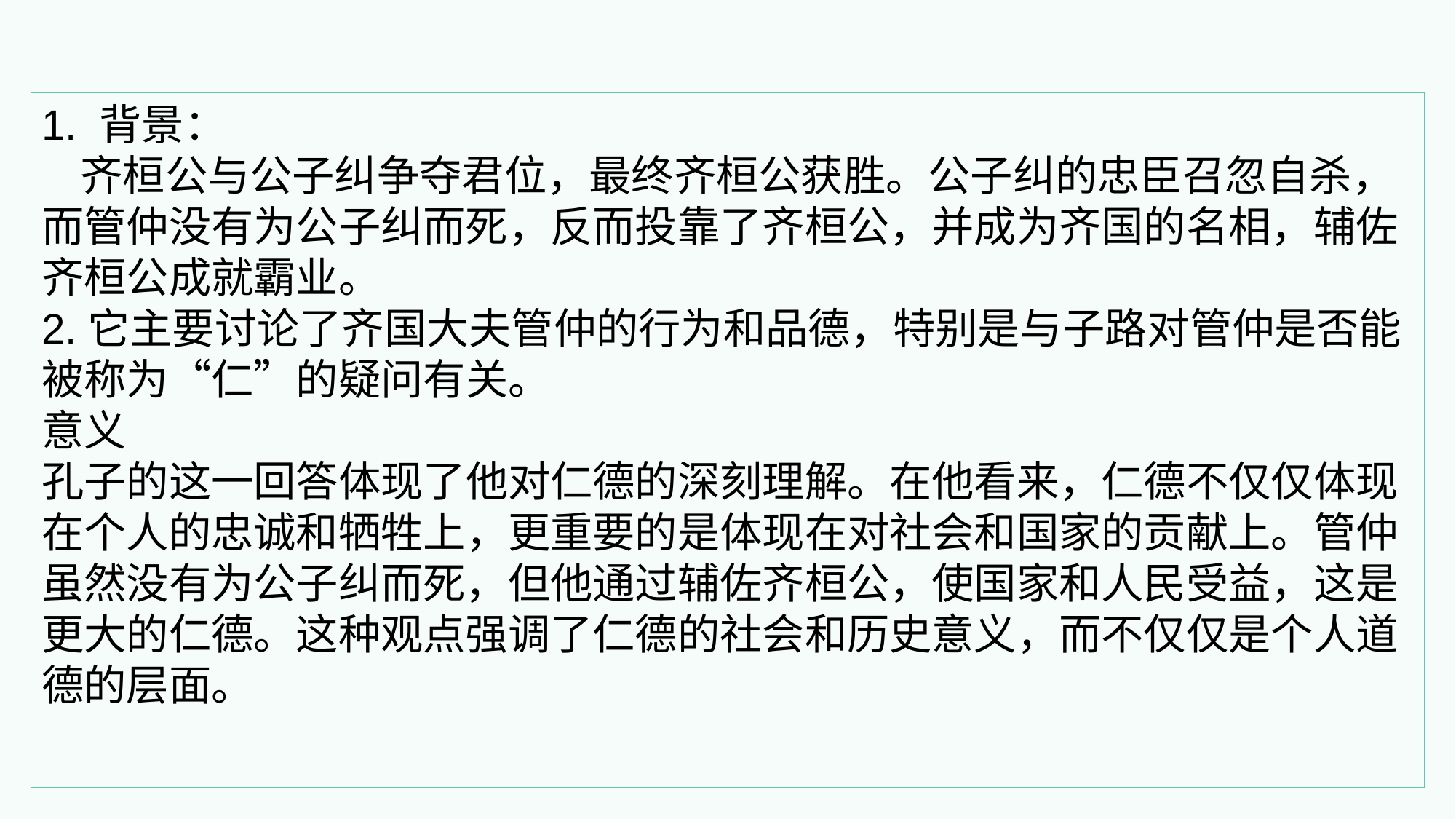

1. 背景：
   齐桓公与公子纠争夺君位，最终齐桓公获胜。公子纠的忠臣召忽自杀，而管仲没有为公子纠而死，反而投靠了齐桓公，并成为齐国的名相，辅佐齐桓公成就霸业。
2.它主要讨论了齐国大夫管仲的行为和品德，特别是与子路对管仲是否能被称为“仁”的疑问有关。
意义
孔子的这一回答体现了他对仁德的深刻理解。在他看来，仁德不仅仅体现在个人的忠诚和牺牲上，更重要的是体现在对社会和国家的贡献上。管仲虽然没有为公子纠而死，但他通过辅佐齐桓公，使国家和人民受益，这是更大的仁德。这种观点强调了仁德的社会和历史意义，而不仅仅是个人道德的层面。